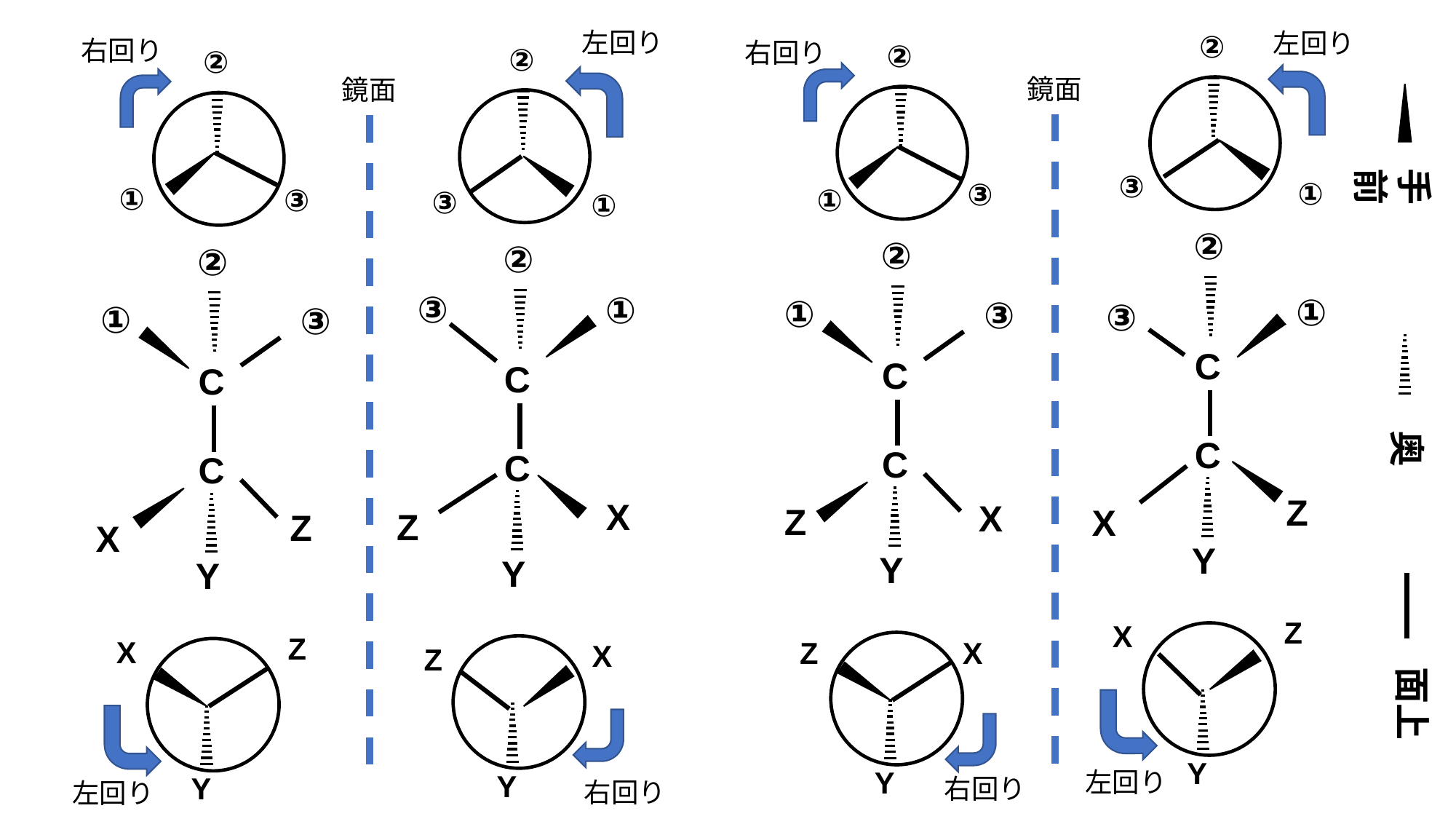

左回り
左回り
②
右回り
右回り
②
②
②

鏡面

鏡面

手前
③
①
③
①
①
③
③
①
②

②

②

②

③
①
①
①
③
③
①
③

C
C
C
C
奥
C
C
C
C

Z
X
X
Z
X
Z
Z
X
Y
Y
Y
Y
Z
X

Z
X
Z
X
X

Z

面上

Y
Y
左回り
Y
Y
右回り
右回り
左回り